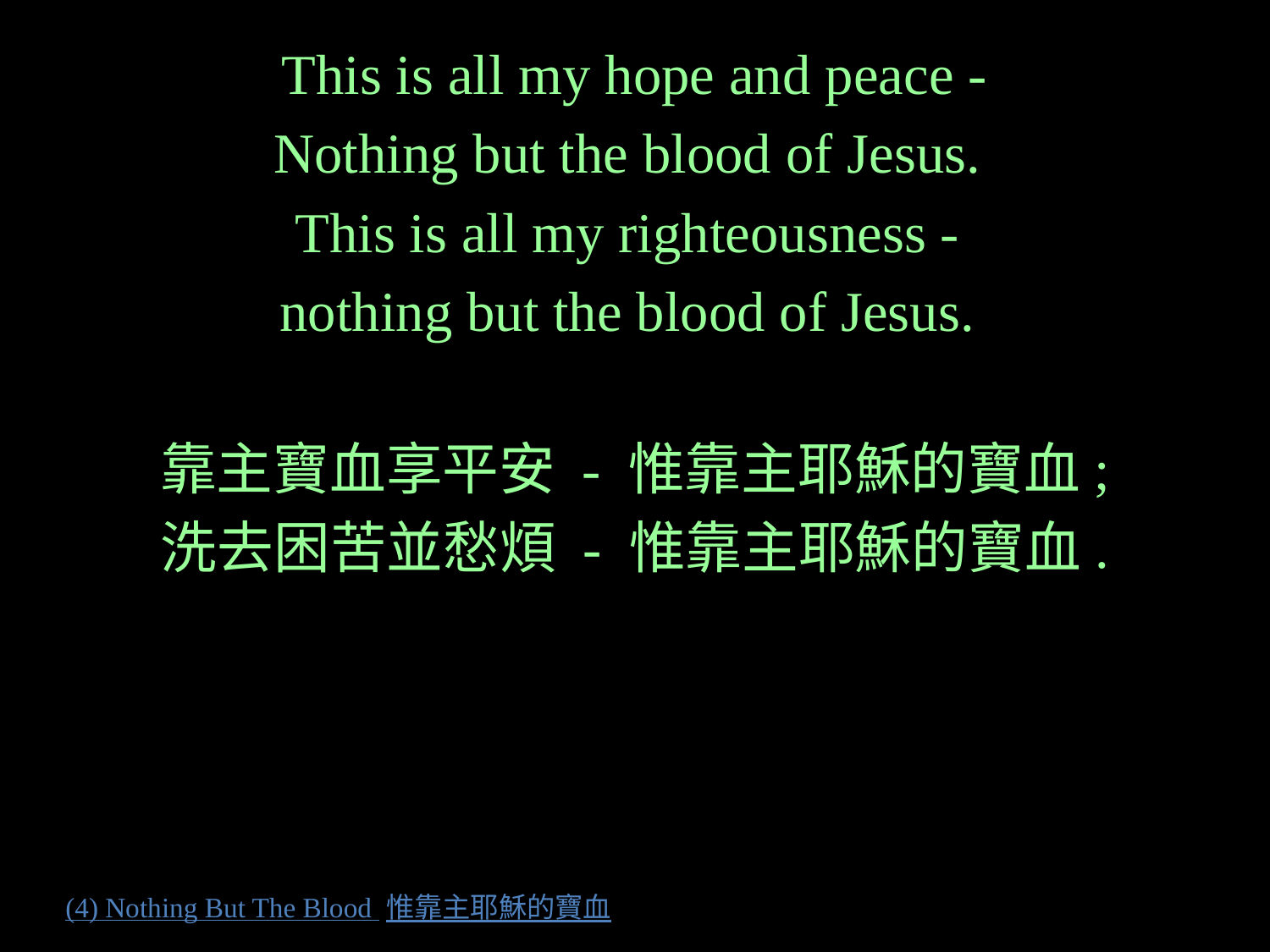

This is all my hope and peace -
Nothing but the blood of Jesus.
This is all my righteousness -
nothing but the blood of Jesus.

靠主寶血享平安 - 惟靠主耶穌的寶血;
洗去困苦並愁煩 - 惟靠主耶穌的寶血.
# (4) Nothing But The Blood 惟靠主耶穌的寶血